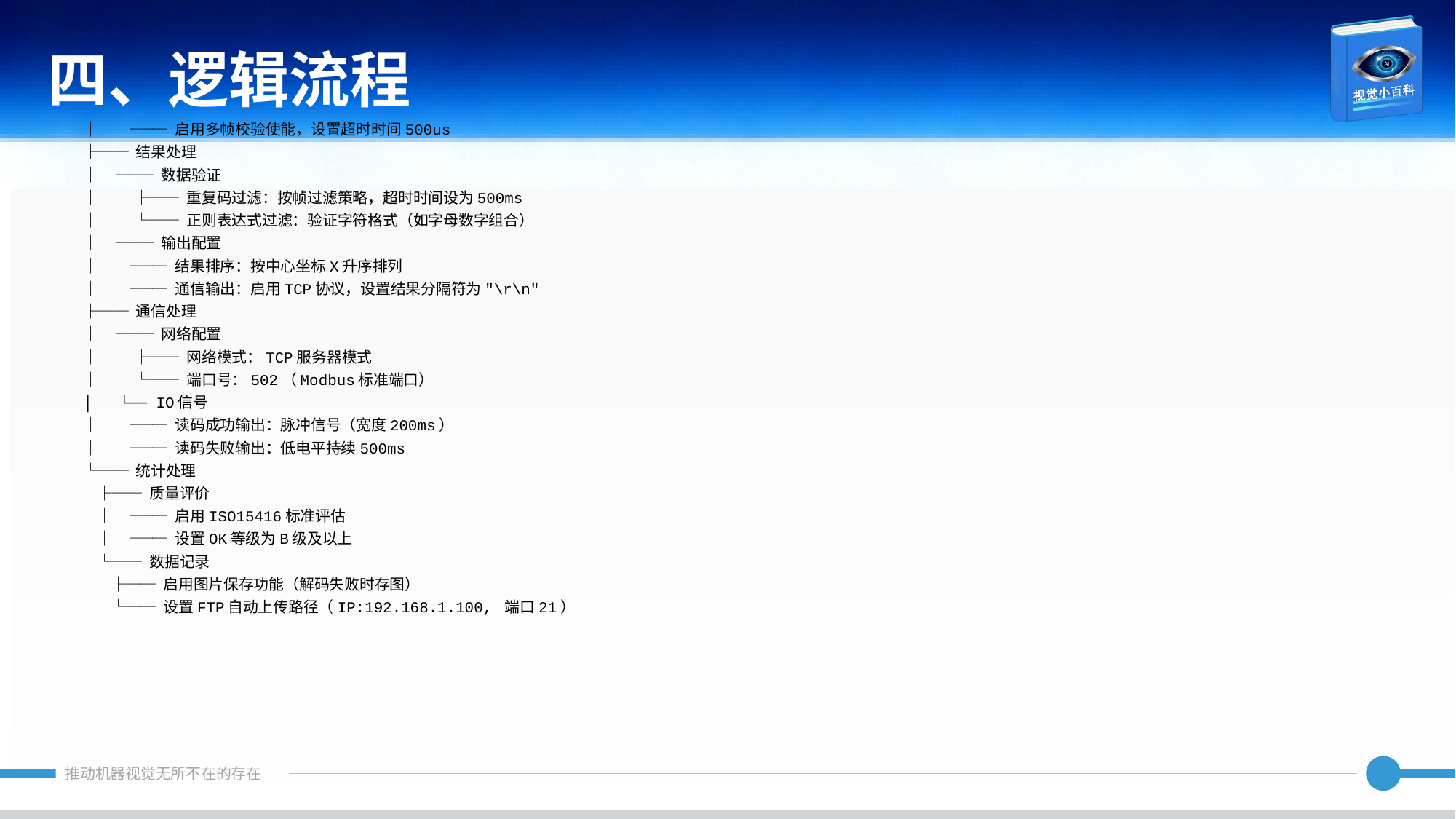

四、逻辑流程

│       └── 启用多帧校验使能，设置超时时间500us
├── 结果处理
│   ├── 数据验证
│   │   ├── 重复码过滤：按帧过滤策略，超时时间设为500ms
│   │   └── 正则表达式过滤：验证字符格式（如字母数字组合）
│   └── 输出配置
│       ├── 结果排序：按中心坐标X升序排列
│       └── 通信输出：启用TCP协议，设置结果分隔符为"\r\n"
├── 通信处理
│   ├── 网络配置
│   │   ├── 网络模式：TCP服务器模式
│   │   └── 端口号：502（Modbus标准端口）
│   └── IO信号
│       ├── 读码成功输出：脉冲信号（宽度200ms）
│       └── 读码失败输出：低电平持续500ms
└── 统计处理
    ├── 质量评价
    │   ├── 启用ISO15416标准评估
    │   └── 设置OK等级为B级及以上
    └── 数据记录
        ├── 启用图片保存功能（解码失败时存图）
        └── 设置FTP自动上传路径（IP:192.168.1.100, 端口21）
9